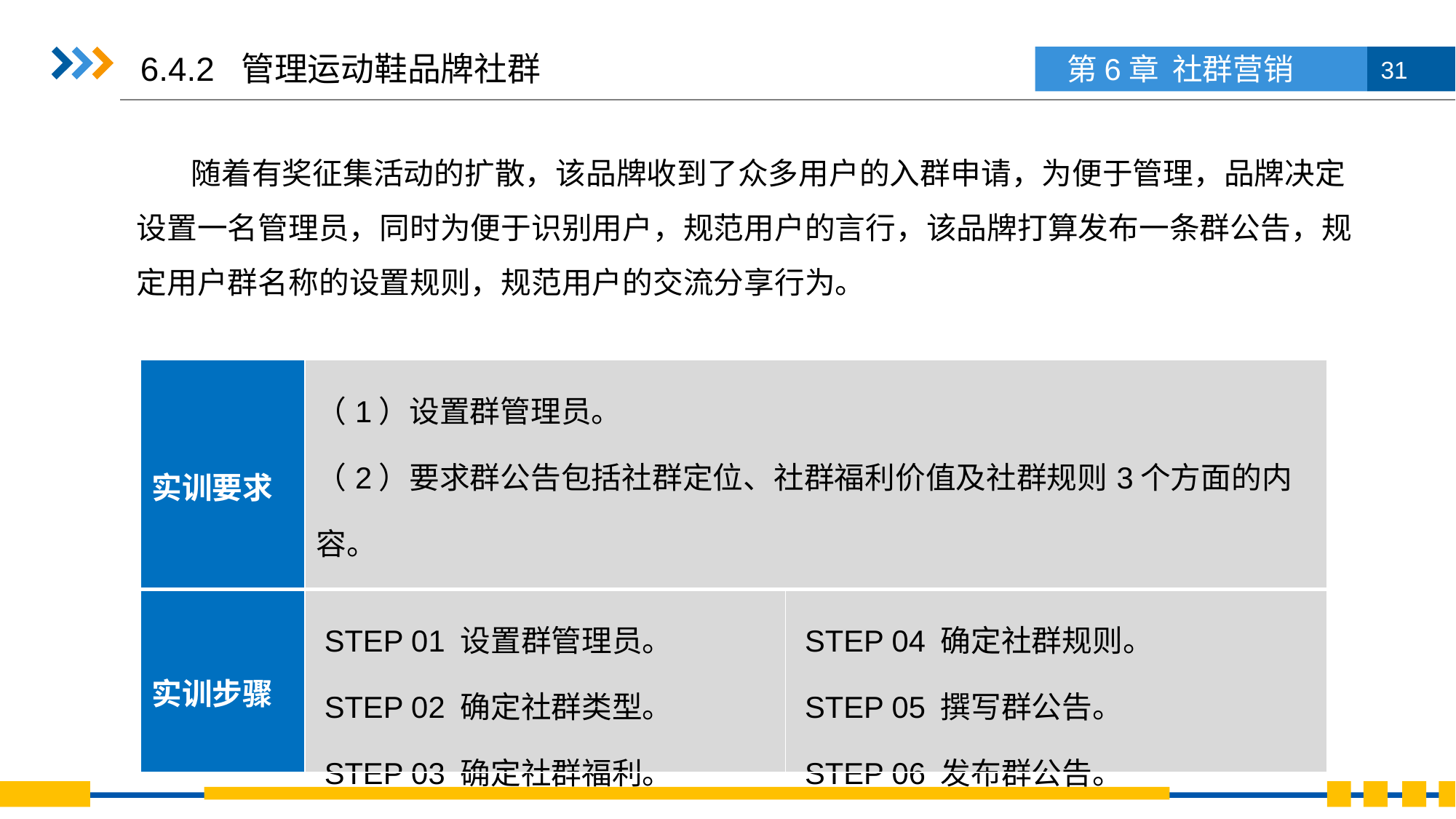

6.4.2  管理运动鞋品牌社群
随着有奖征集活动的扩散，该品牌收到了众多用户的入群申请，为便于管理，品牌决定设置一名管理员，同时为便于识别用户，规范用户的言行，该品牌打算发布一条群公告，规定用户群名称的设置规则，规范用户的交流分享行为。
| 实训要求 | （1）设置群管理员。 （2）要求群公告包括社群定位、社群福利价值及社群规则3个方面的内容。 （3）编辑并发布群公告。 |  |
| --- | --- | --- |
| 实训步骤 | STEP 01 设置群管理员。 STEP 02 确定社群类型。 STEP 03 确定社群福利。 | STEP 04 确定社群规则。 STEP 05 撰写群公告。 STEP 06 发布群公告。 |